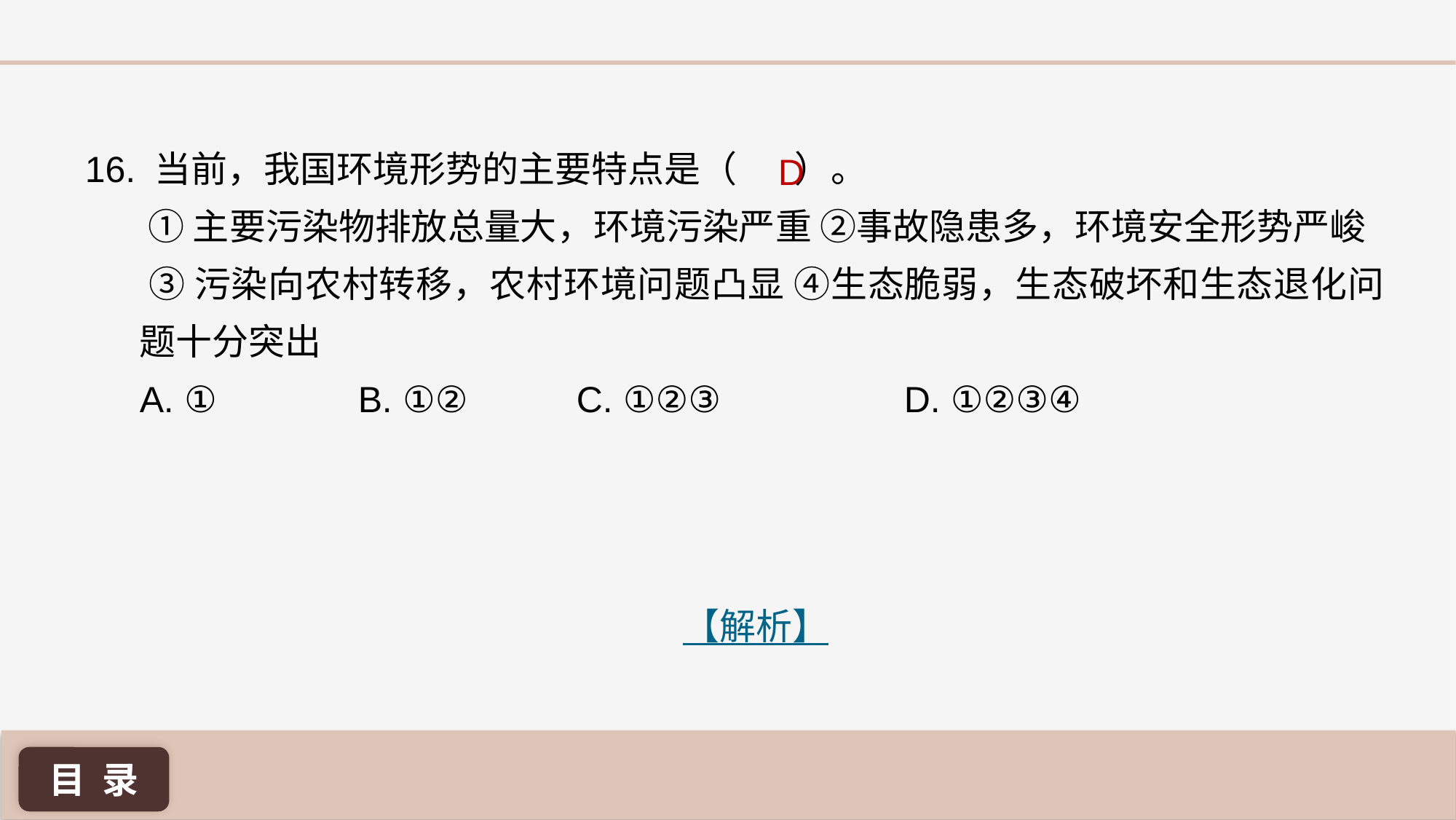

16. 当前，我国环境形势的主要特点是（ 	）。
	 ①主要污染物排放总量大，环境污染严重 ②事故隐患多，环境安全形势严峻
	 ③污染向农村转移，农村环境问题凸显 ④生态脆弱，生态破坏和生态退化问题十分突出
A. ① 		B. ①② 	C. ①②③ 		D. ①②③④
D
【解析】